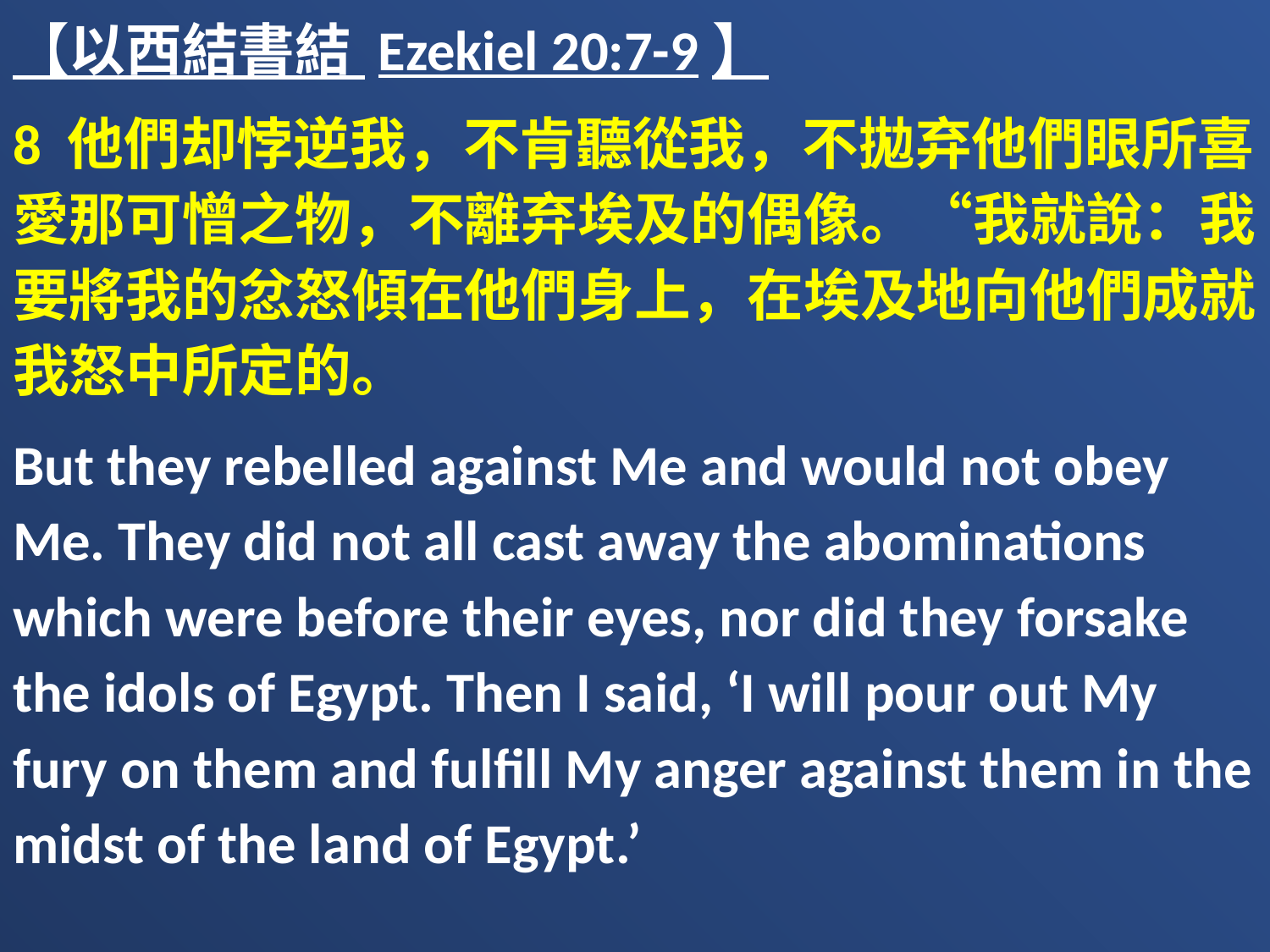

【以西結書結 Ezekiel 20:7-9】
8 他們却悖逆我，不肯聽從我，不拋弃他們眼所喜愛那可憎之物，不離弃埃及的偶像。“我就說：我要將我的忿怒傾在他們身上，在埃及地向他們成就我怒中所定的。
But they rebelled against Me and would not obey Me. They did not all cast away the abominations which were before their eyes, nor did they forsake the idols of Egypt. Then I said, ‘I will pour out My fury on them and fulfill My anger against them in the midst of the land of Egypt.’